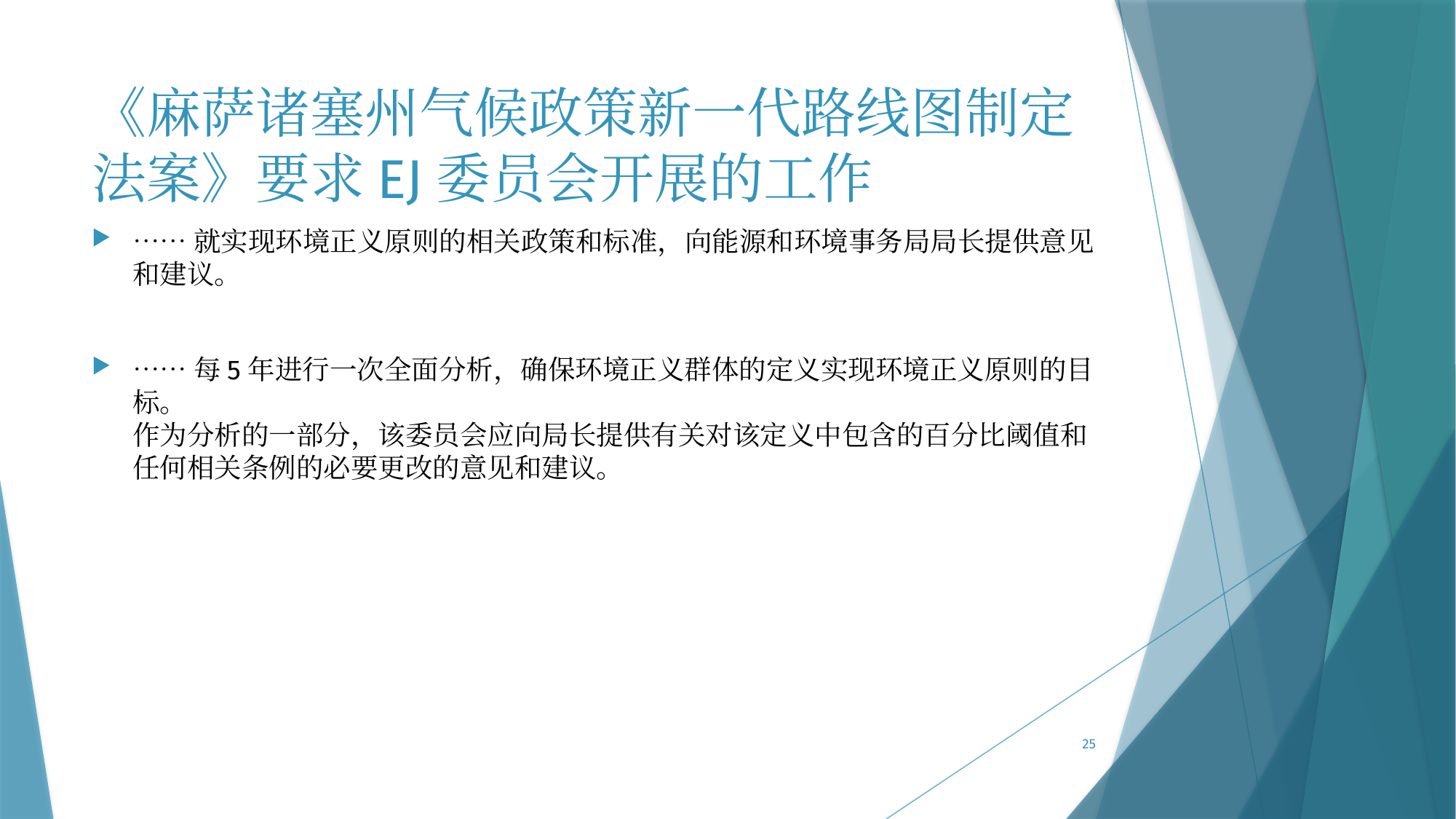

# 《麻萨诸塞州气候政策新一代路线图制定法案》要求EJ委员会开展的工作
……就实现环境正义原则的相关政策和标准，向能源和环境事务局局长提供意见和建议。

……每5年进行一次全面分析，确保环境正义群体的定义实现环境正义原则的目标。
作为分析的一部分，该委员会应向局长提供有关对该定义中包含的百分比阈值和任何相关条例的必要更改的意见和建议。
25